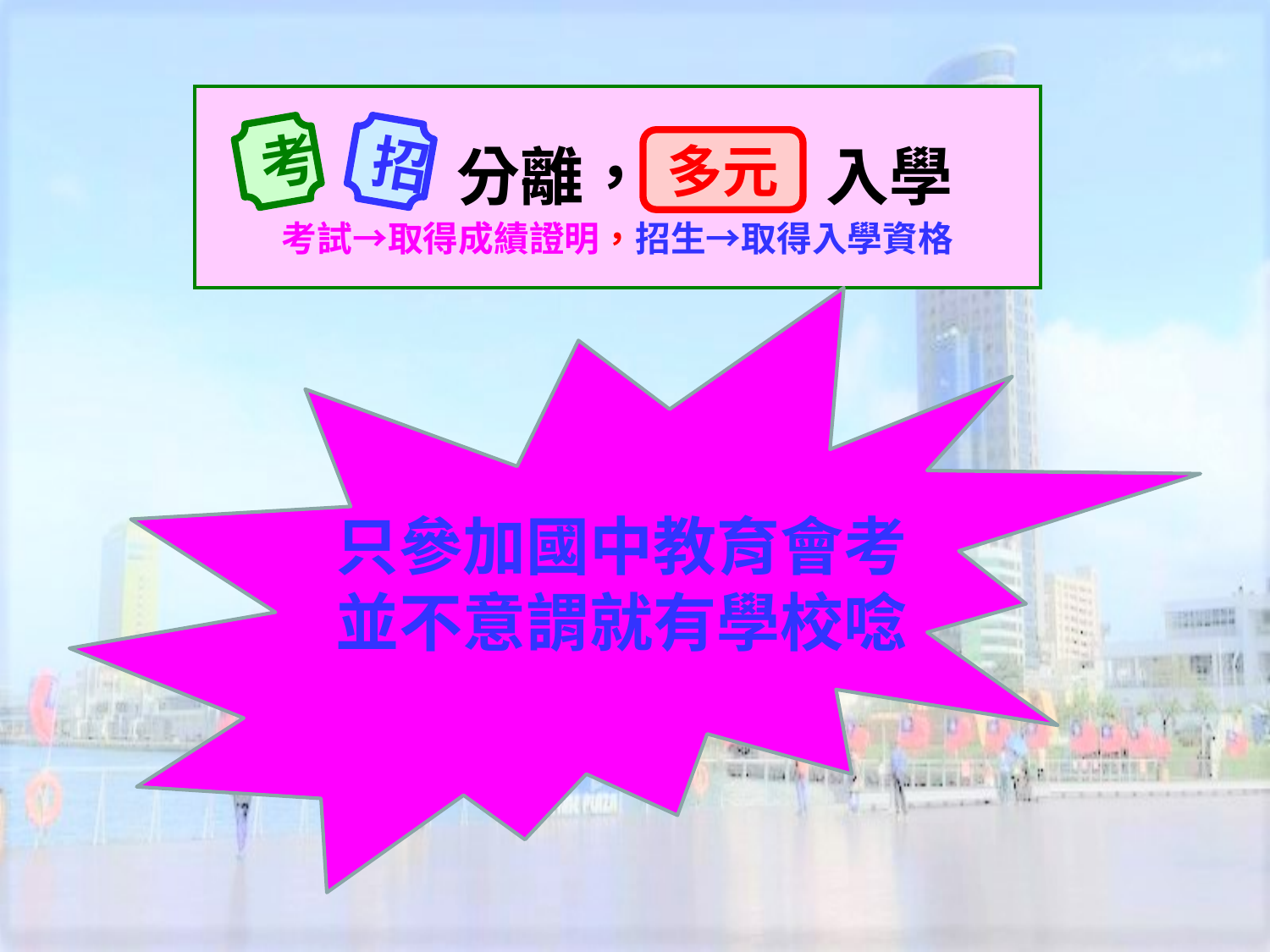

分離，          入學
考試→取得成績證明，招生→取得入學資格
考
招
多元

只參加國中教育會考
並不意謂就有學校唸